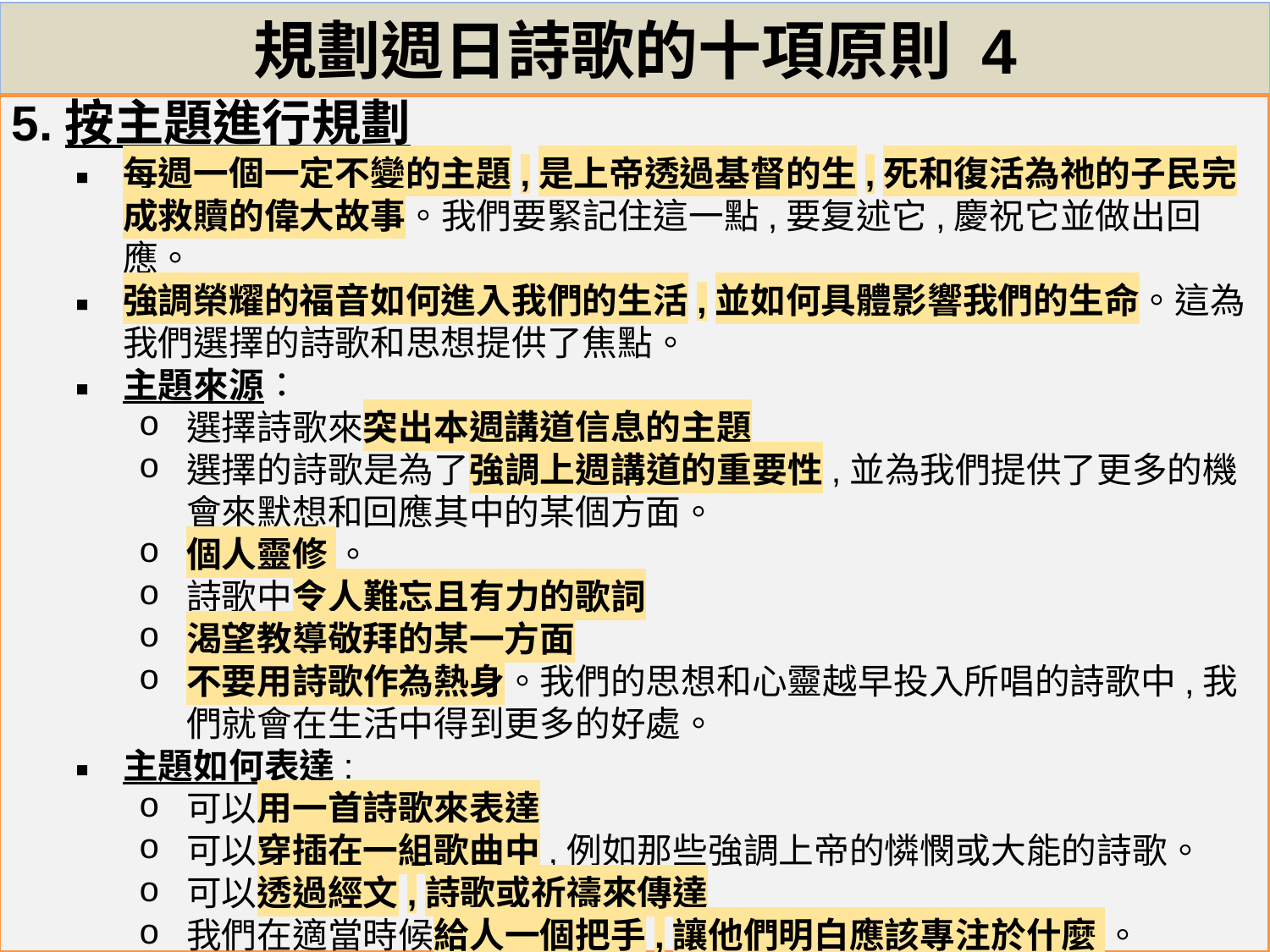

# 規劃週日詩歌的十項原則 4
5.按主題進行規劃
每週一個一定不變的主題,是上帝透過基督的生,死和復活為祂的子民完成救贖的偉大故事。我們要緊記住這一點,要复述它,慶祝它並做出回應。
強調榮耀的福音如何進入我們的生活,並如何具體影響我們的生命。這為我們選擇的詩歌和思想提供了焦點。
主題來源：
選擇詩歌來突出本週講道信息的主題
選擇的詩歌是為了強調上週講道的重要性,並為我們提供了更多的機會來默想和回應其中的某個方面。
個人靈修 。
詩歌中令人難忘且有力的歌詞
渴望教導敬拜的某一方面
不要用詩歌作為熱身。我們的思想和心靈越早投入所唱的詩歌中,我們就會在生活中得到更多的好處。
主題如何表達:
可以用一首詩歌來表達
可以穿插在一組歌曲中,例如那些強調上帝的憐憫或大能的詩歌。
可以透過經文,詩歌或祈禱來傳達
我們在適當時候給人一個把手,讓他們明白應該專注於什麼 。